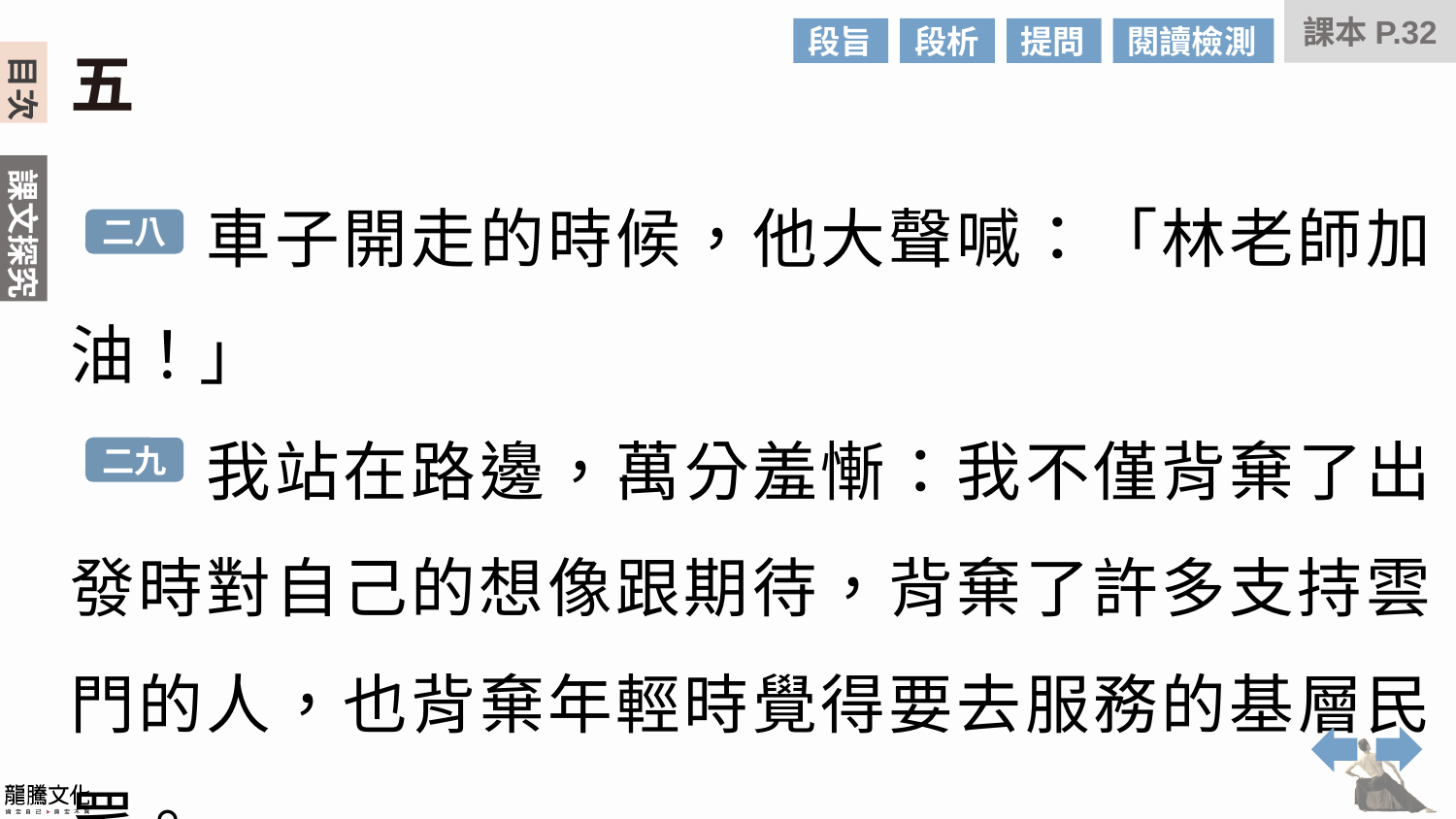

課本P.32
段旨
段析
提問
閱讀檢測
五
　　車子開走的時候，他大聲喊：「林老師加油！」
　　我站在路邊，萬分羞慚：我不僅背棄了出發時對自己的想像跟期待，背棄了許多支持雲門的人，也背棄年輕時覺得要去服務的基層民眾。

二八
二九